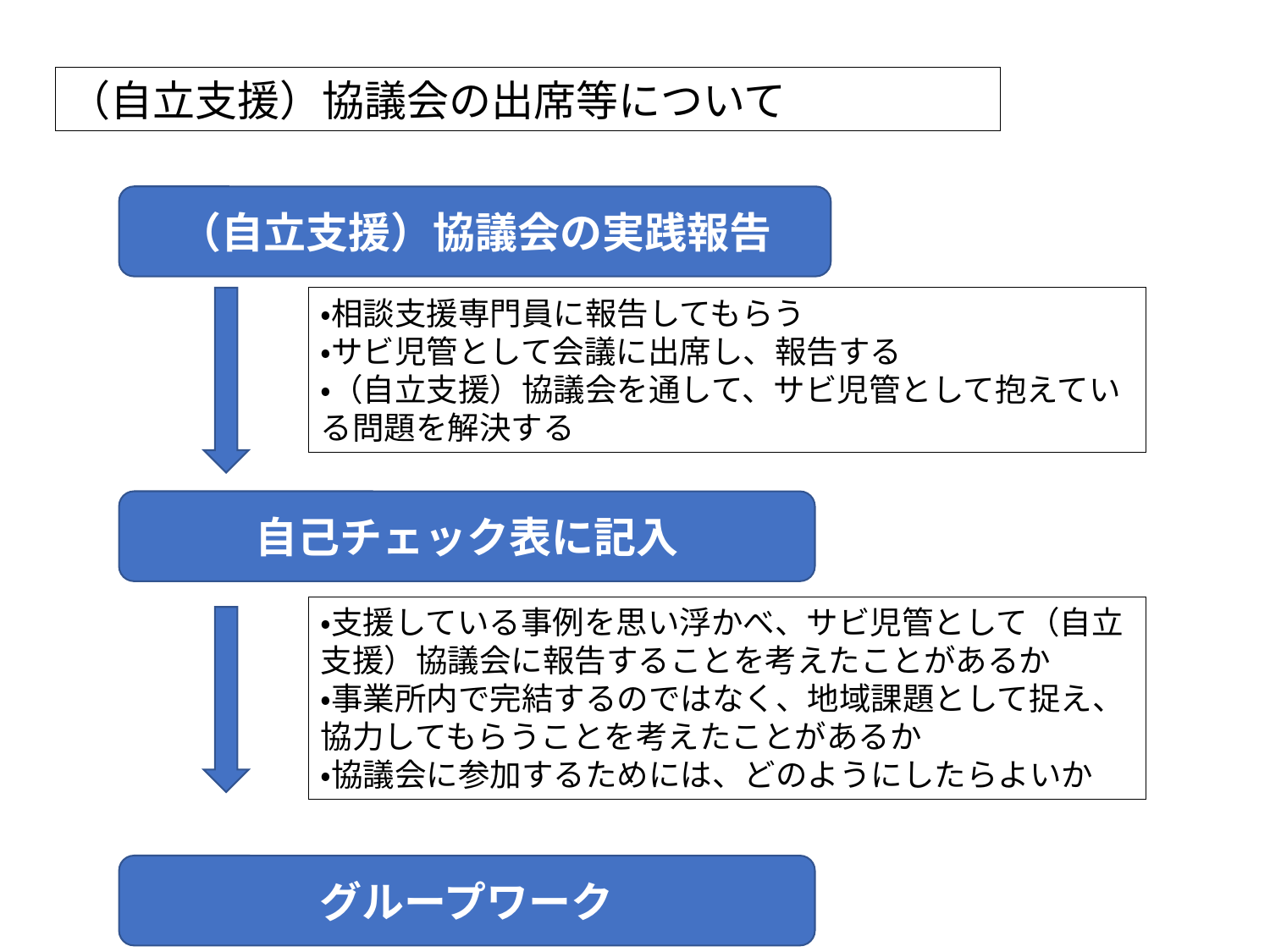

（自立支援）協議会の出席等について
（自立支援）協議会の実践報告

・相談支援専門員に報告してもらう
・サビ児管として会議に出席し、報告する
・（自立支援）協議会を通して、サビ児管として抱えている問題を解決する
自己チェック表に記入
・支援している事例を思い浮かべ、サビ児管として（自立支援）協議会に報告することを考えたことがあるか
・事業所内で完結するのではなく、地域課題として捉え、協力してもらうことを考えたことがあるか
・協議会に参加するためには、どのようにしたらよいか

グループワーク